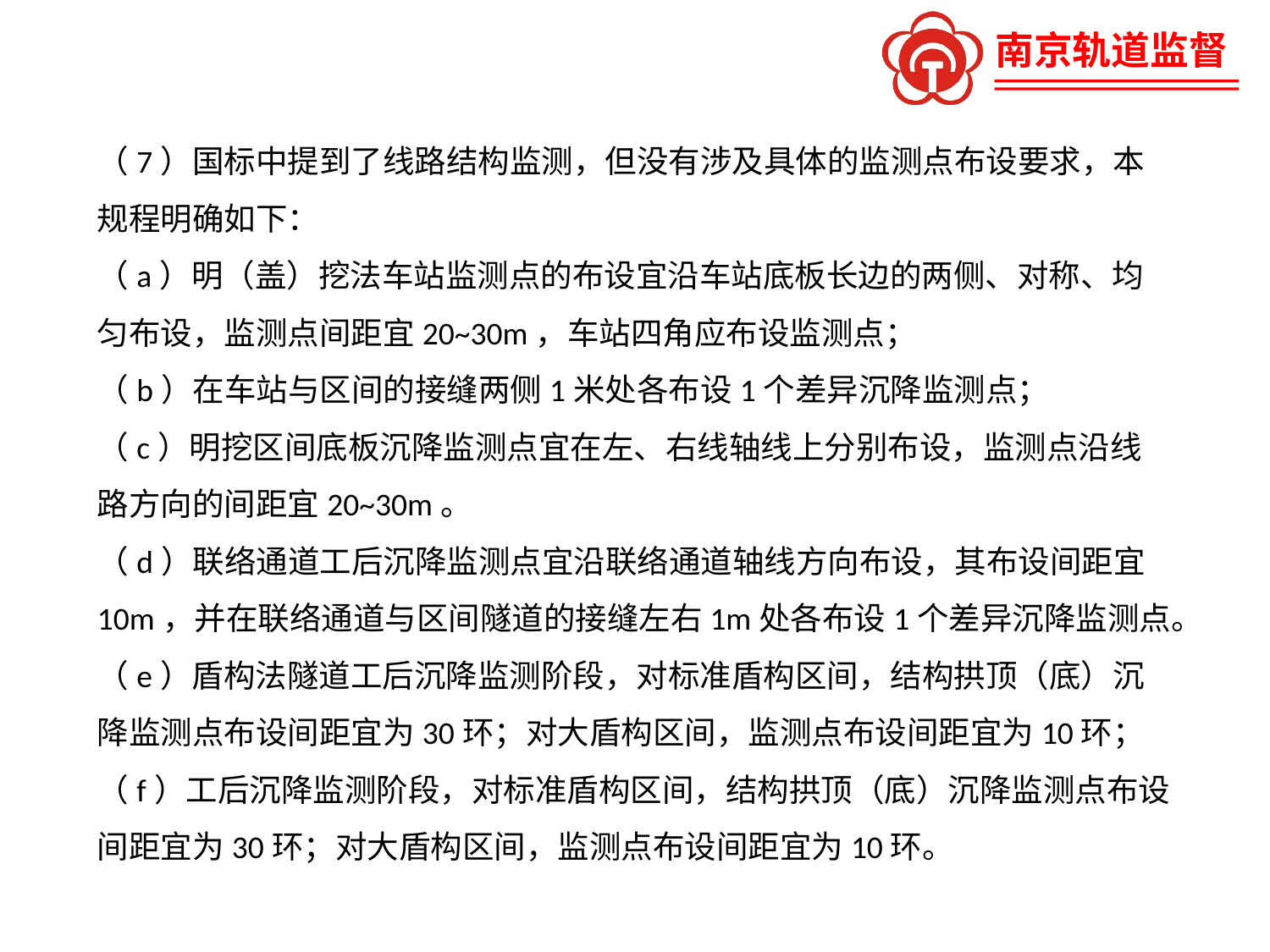

（7）国标中提到了线路结构监测，但没有涉及具体的监测点布设要求，本规程明确如下：
（a）明（盖）挖法车站监测点的布设宜沿车站底板长边的两侧、对称、均匀布设，监测点间距宜20~30m，车站四角应布设监测点；
（b）在车站与区间的接缝两侧1米处各布设1个差异沉降监测点；
（c）明挖区间底板沉降监测点宜在左、右线轴线上分别布设，监测点沿线路方向的间距宜20~30m。
（d）联络通道工后沉降监测点宜沿联络通道轴线方向布设，其布设间距宜10m，并在联络通道与区间隧道的接缝左右1m处各布设1个差异沉降监测点。
（e）盾构法隧道工后沉降监测阶段，对标准盾构区间，结构拱顶（底）沉降监测点布设间距宜为30环；对大盾构区间，监测点布设间距宜为10环；
（f）工后沉降监测阶段，对标准盾构区间，结构拱顶（底）沉降监测点布设间距宜为30环；对大盾构区间，监测点布设间距宜为10环。